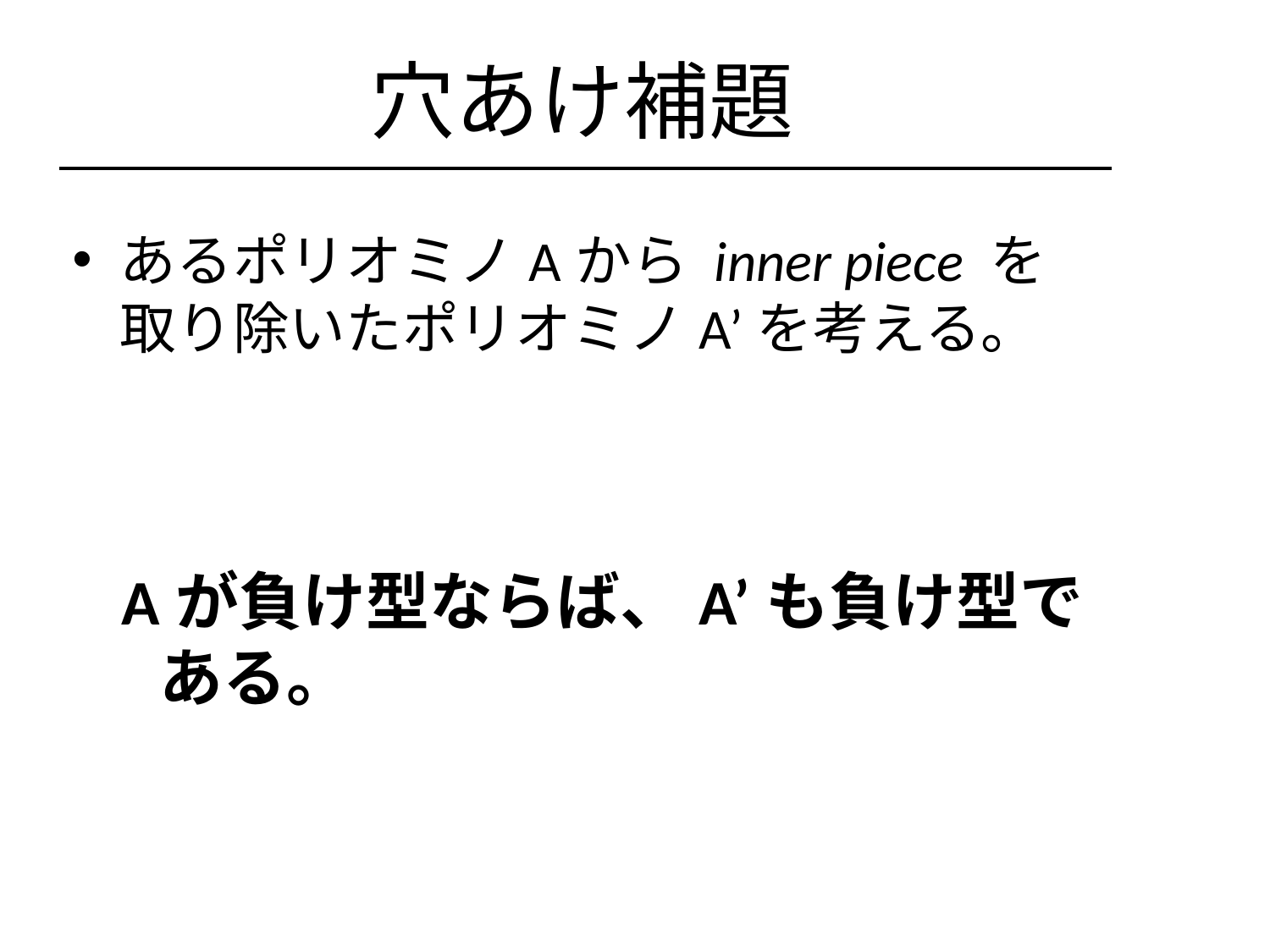

# 穴あけ補題
あるポリオミノAから inner piece を取り除いたポリオミノA’を考える。
Aが負け型ならば、A’も負け型である。